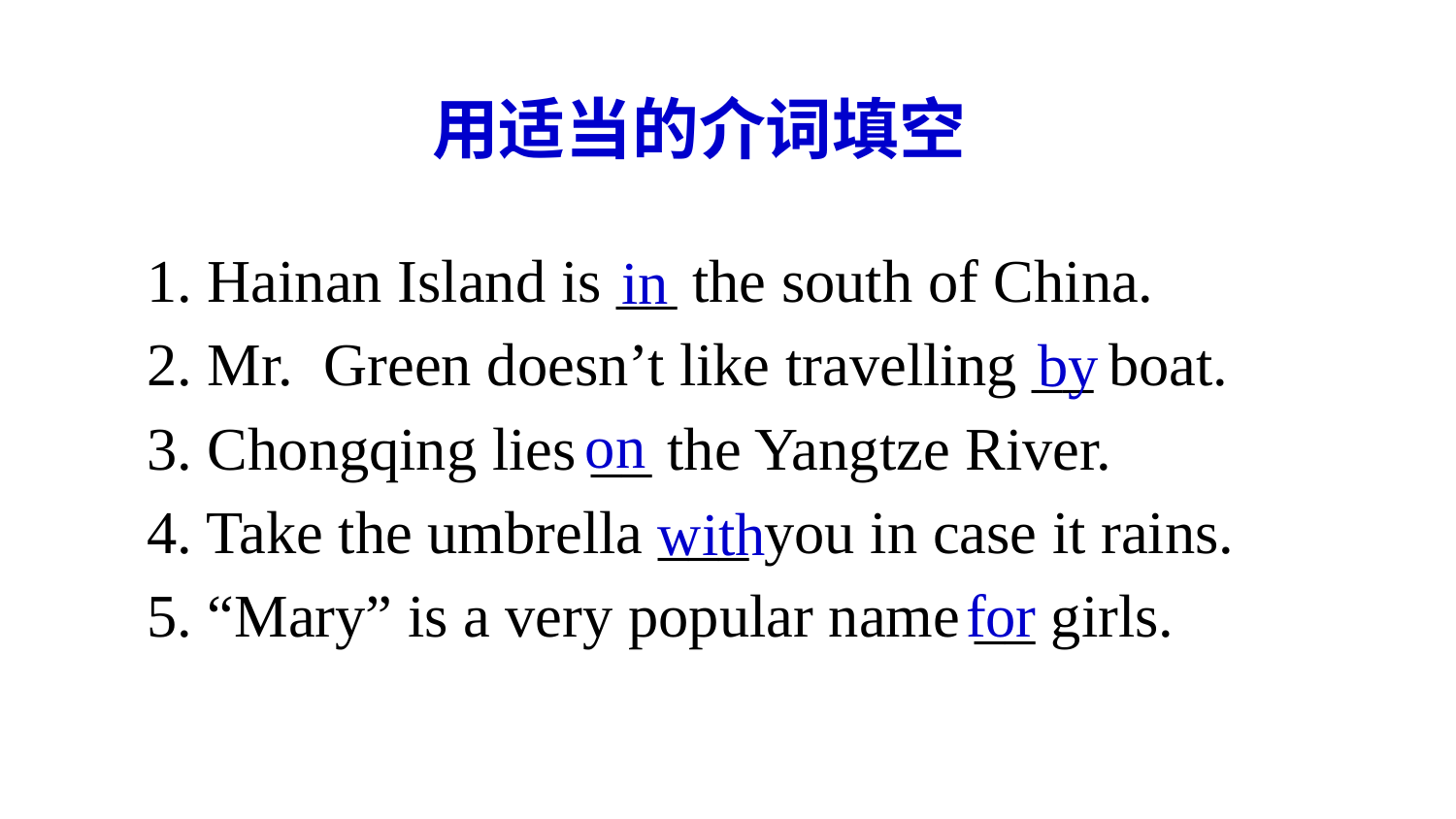

用适当的介词填空
1. Hainan Island is __ the south of China.
2. Mr.  Green doesn’t like travelling __ boat.
3. Chongqing lies __ the Yangtze River.
4. Take the umbrella ___ you in case it rains.
5. “Mary” is a very popular name __ girls.
in
by
on
with
for